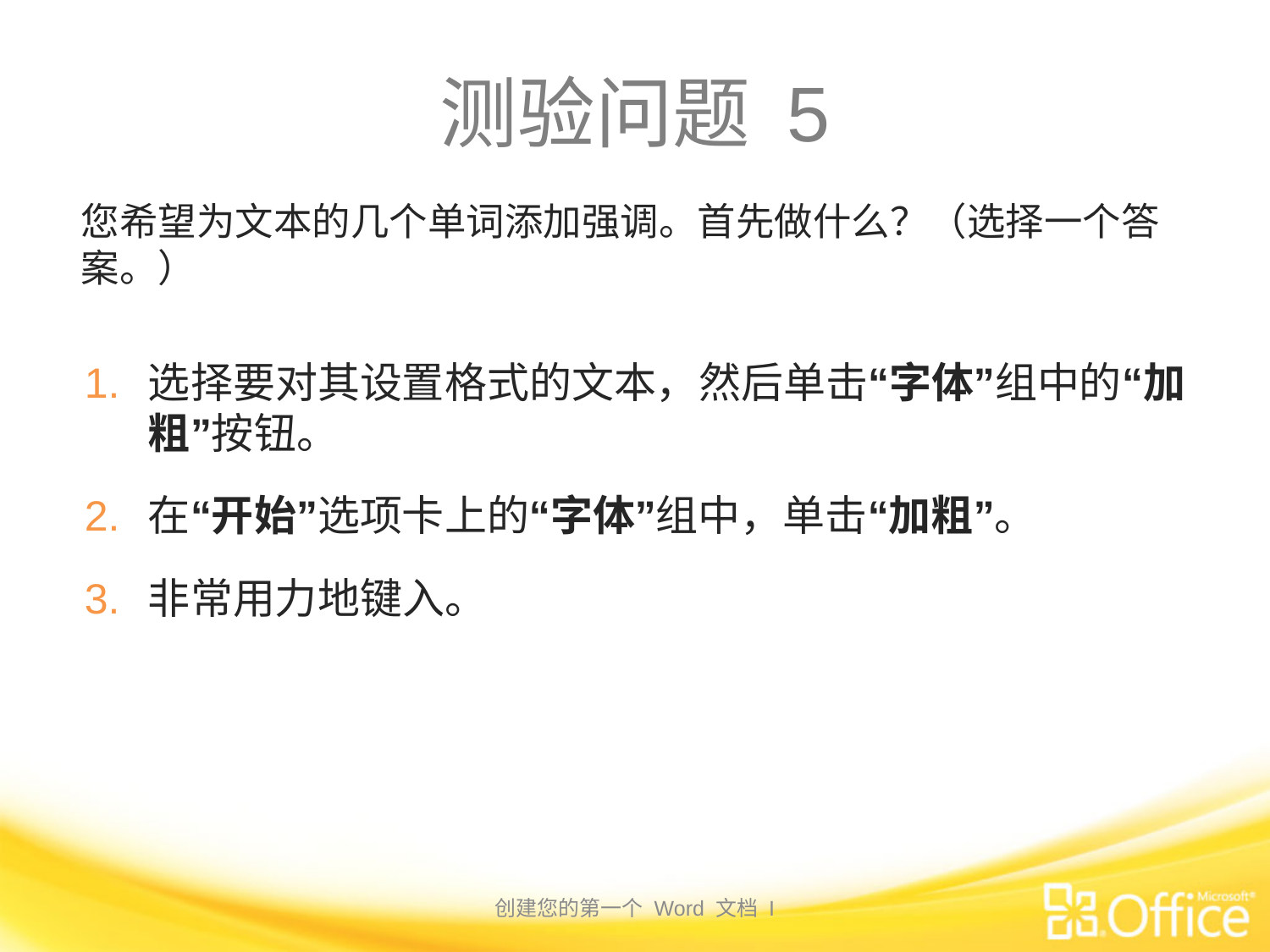

# 测验问题 5
您希望为文本的几个单词添加强调。首先做什么？（选择一个答案。）
选择要对其设置格式的文本，然后单击“字体”组中的“加粗”按钮。
在“开始”选项卡上的“字体”组中，单击“加粗”。
非常用力地键入。
创建您的第一个 Word 文档 I